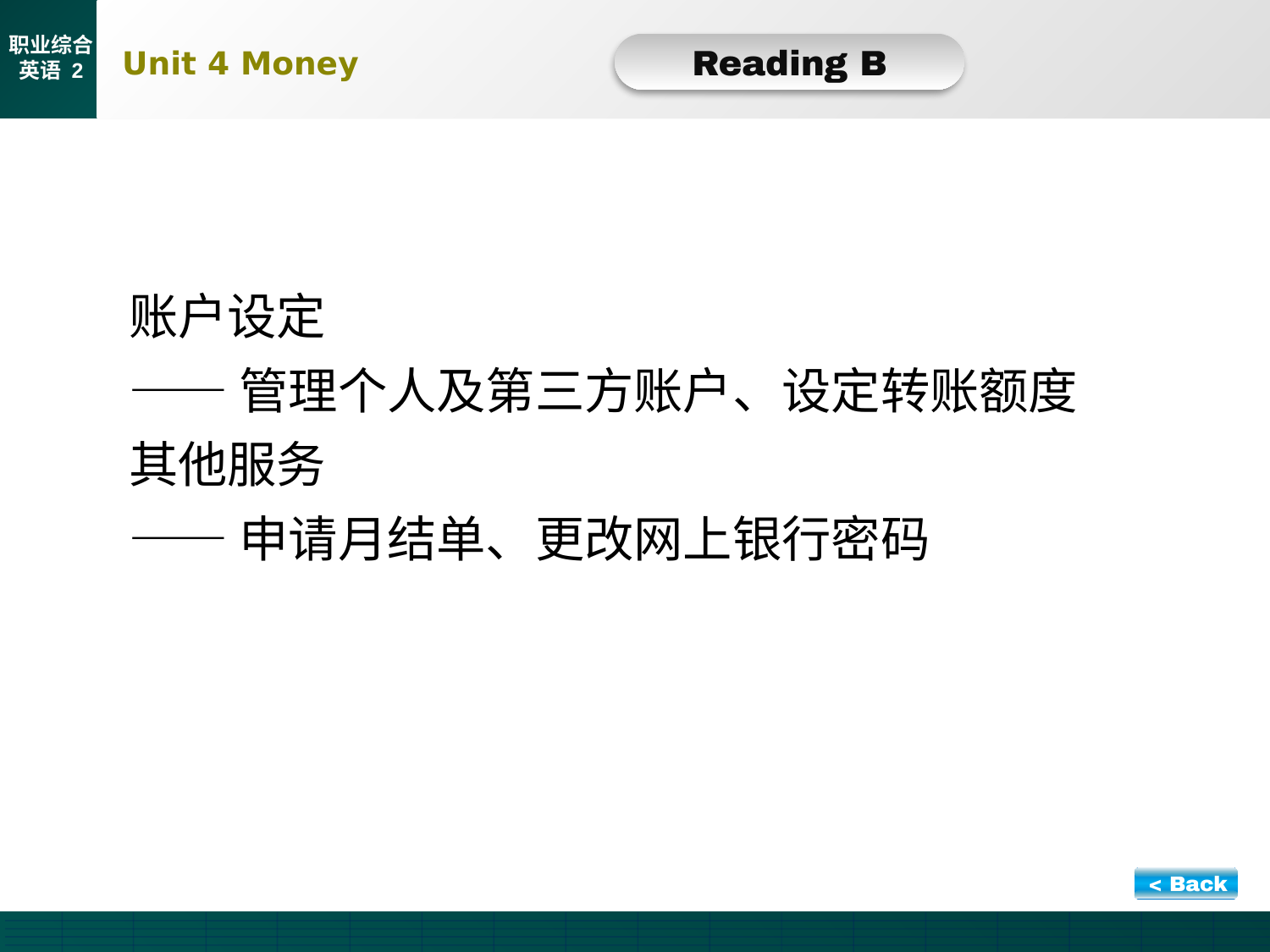

Reading B
B-Trans-5
账户设定
——管理个人及第三方账户、设定转账额度
其他服务
——申请月结单、更改网上银行密码

< Back